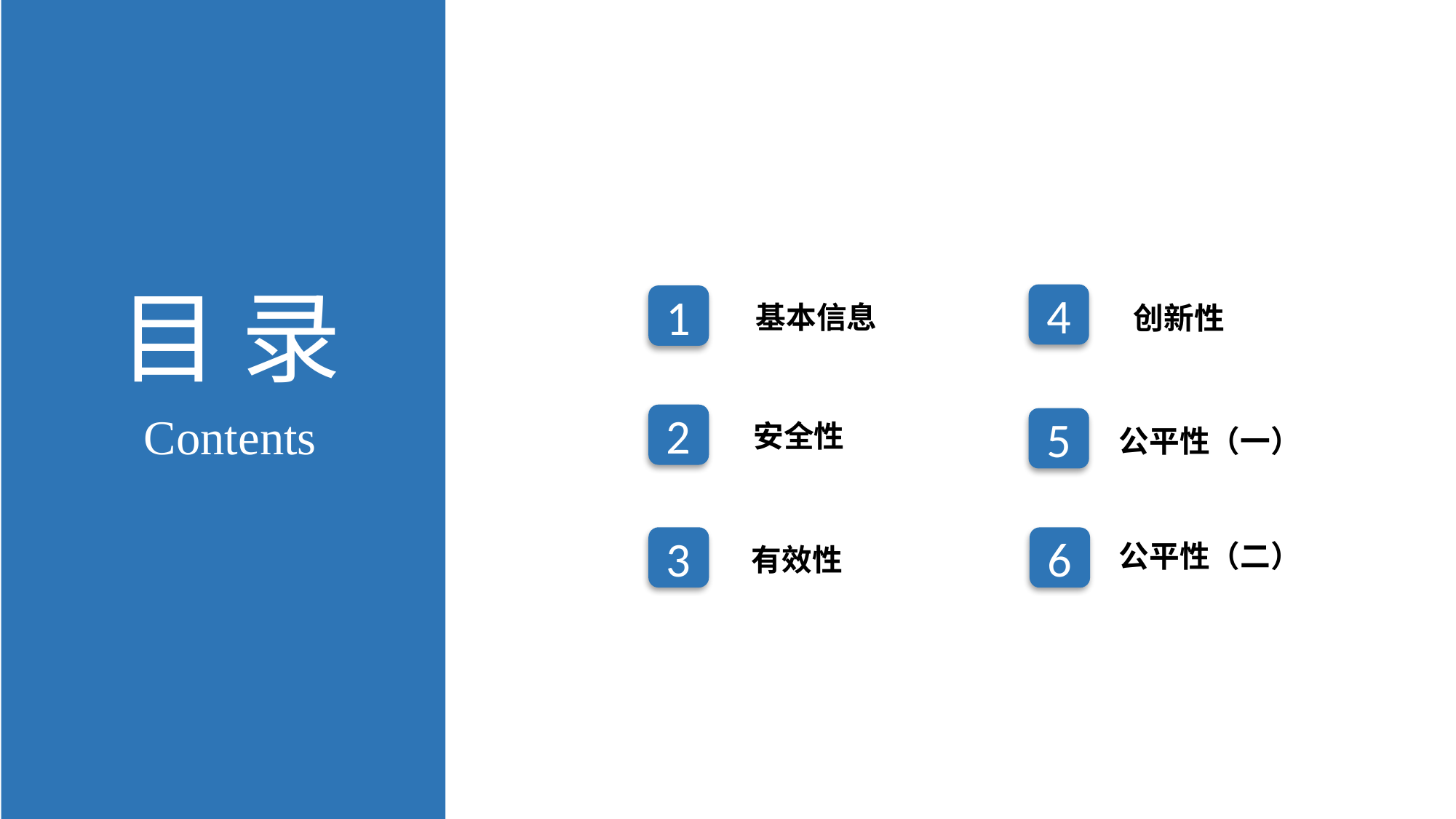

目 录
4
1
基本信息
创新性
2
5
安全性
公平性（一）
3
6
公平性（二）
有效性
Contents